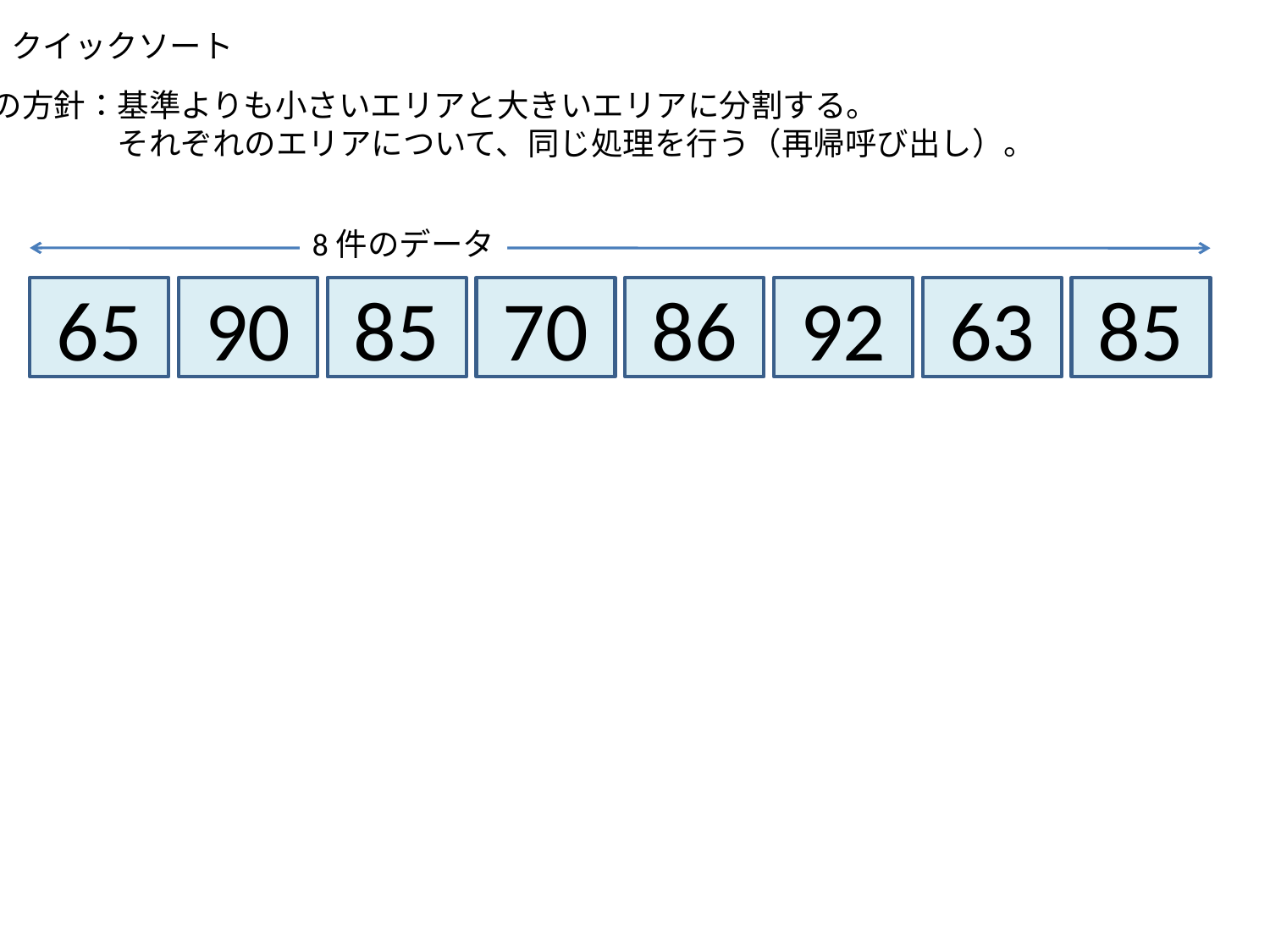

クイックソート
解の方針：基準よりも小さいエリアと大きいエリアに分割する。
　	　それぞれのエリアについて、同じ処理を行う（再帰呼び出し）。
8件のデータ
65
90
85
70
86
92
63
85